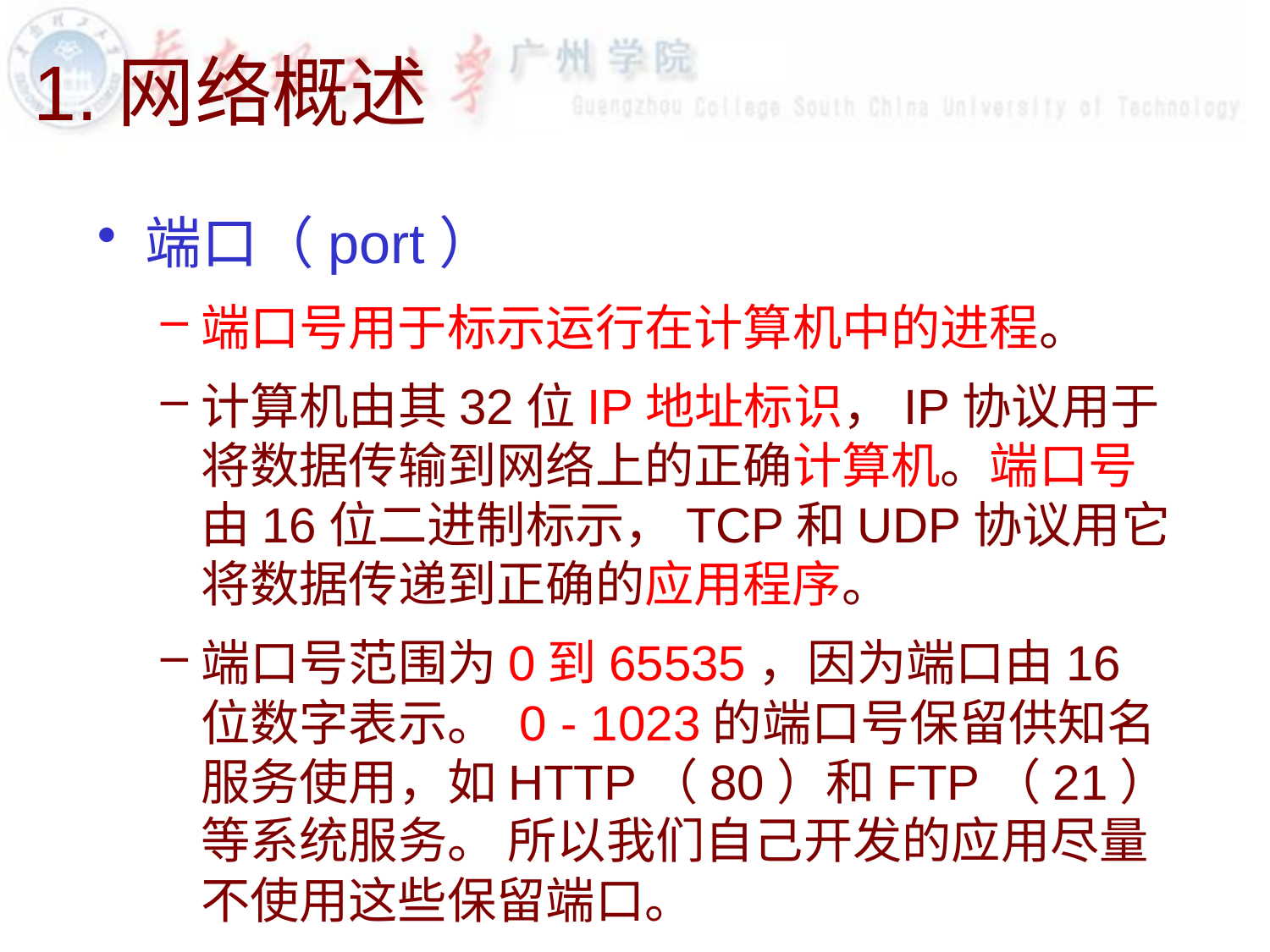

# 1.网络概述
端口（port）
端口号用于标示运行在计算机中的进程。
计算机由其32位IP地址标识，IP协议用于将数据传输到网络上的正确计算机。端口号由16位二进制标示，TCP和UDP协议用它将数据传递到正确的应用程序。
端口号范围为0到65535，因为端口由16位数字表示。 0 - 1023的端口号保留供知名服务使用，如HTTP（80）和FTP（21）等系统服务。 所以我们自己开发的应用尽量不使用这些保留端口。